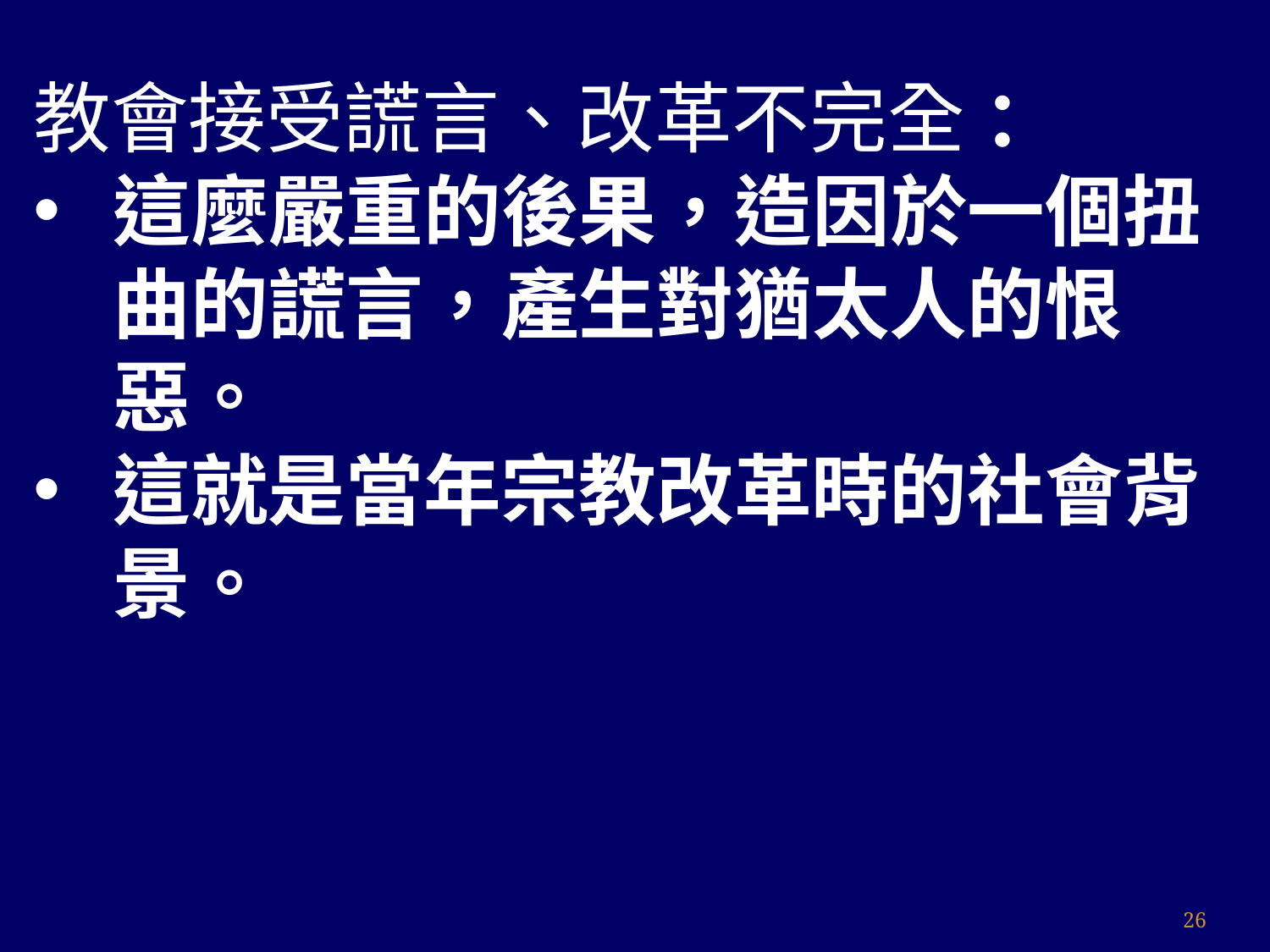

教會接受謊言、改革不完全 ：
這麼嚴重的後果，造因於一個扭曲的謊言，產生對猶太人的恨惡。
這就是當年宗教改革時的社會背景。
26